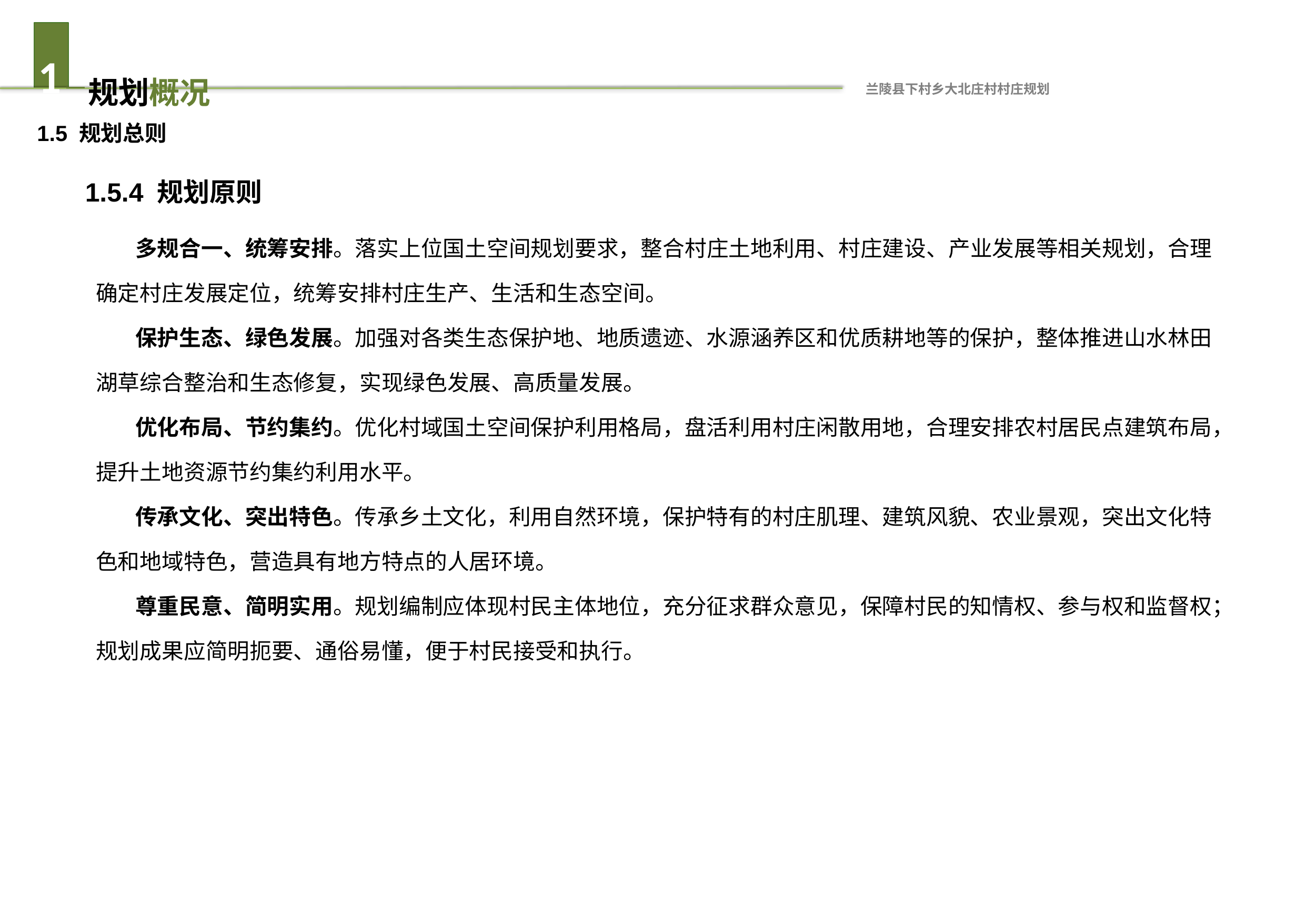

# 1	规划概况
兰陵县下村乡大北庄村村庄规划

1.5 规划总则

1.5.4 规划原则
多规合一、统筹安排。落实上位国土空间规划要求，整合村庄土地利用、村庄建设、产业发展等相关规划，合理确定村庄发展定位，统筹安排村庄生产、生活和生态空间。
保护生态、绿色发展。加强对各类生态保护地、地质遗迹、水源涵养区和优质耕地等的保护，整体推进山水林田湖草综合整治和生态修复，实现绿色发展、高质量发展。
优化布局、节约集约。优化村域国土空间保护利用格局，盘活利用村庄闲散用地，合理安排农村居民点建筑布局，提升土地资源节约集约利用水平。
传承文化、突出特色。传承乡土文化，利用自然环境，保护特有的村庄肌理、建筑风貌、农业景观，突出文化特色和地域特色，营造具有地方特点的人居环境。
尊重民意、简明实用。规划编制应体现村民主体地位，充分征求群众意见，保障村民的知情权、参与权和监督权；规划成果应简明扼要、通俗易懂，便于村民接受和执行。